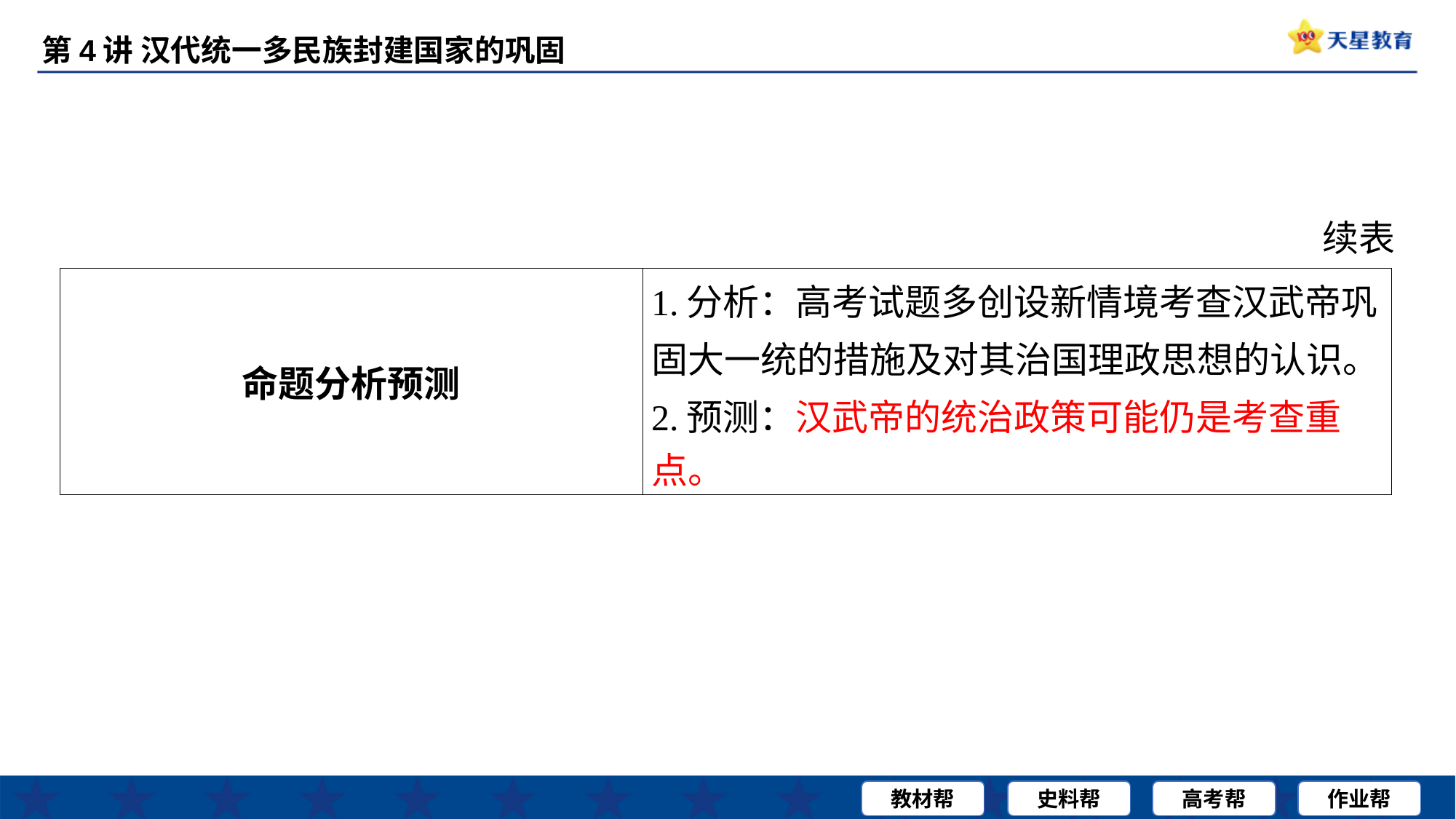

续表
| 命题分析预测 | 1.分析：高考试题多创设新情境考查汉武帝巩 固大一统的措施及对其治国理政思想的认识。 2.预测：汉武帝的统治政策可能仍是考查重 点。 |
| --- | --- |